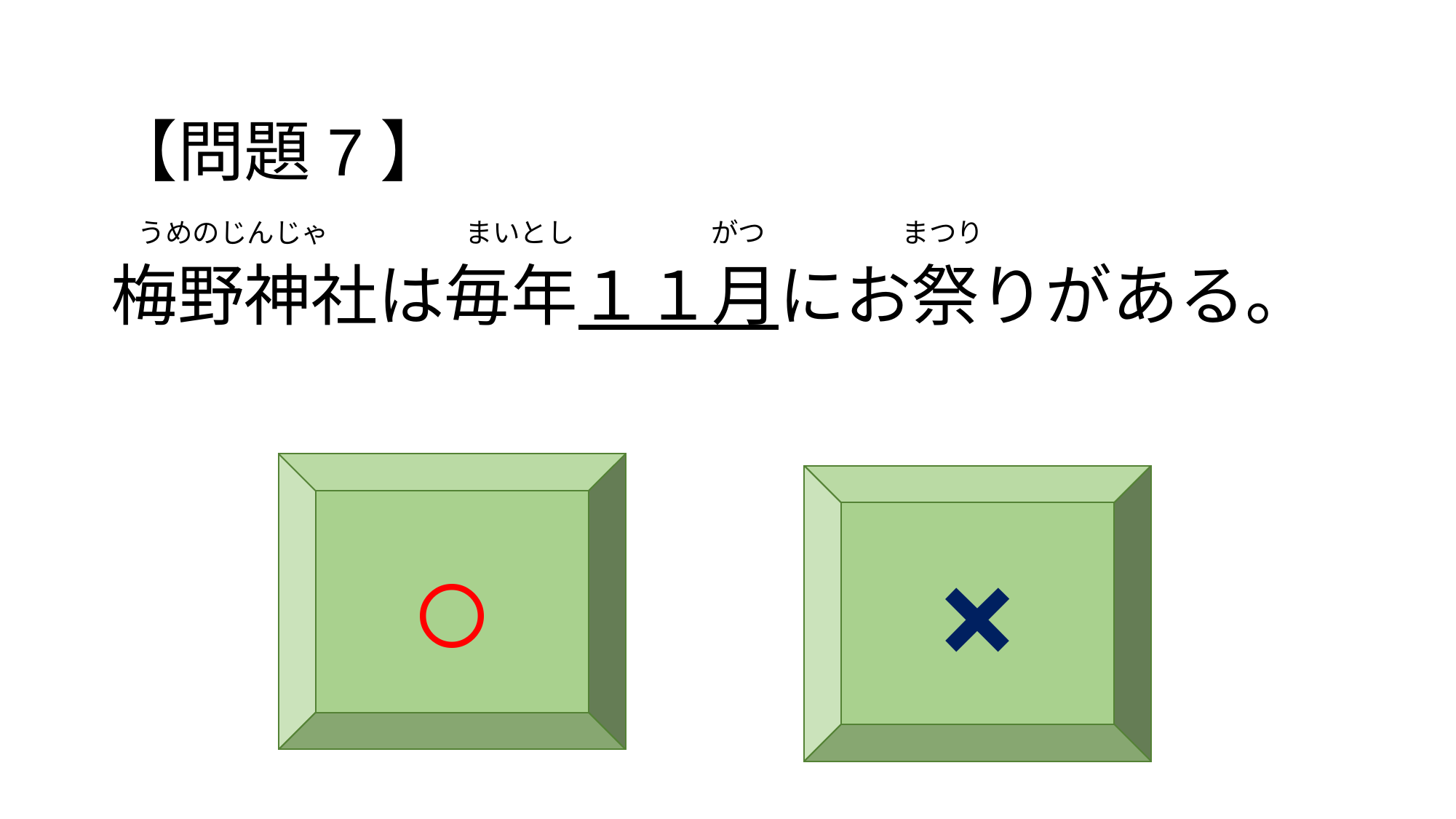

# 【問題7】 梅野神社は毎年１１月にお祭りがある。
　うめのじんじゃ　　　　　まいとし　　　　　がつ　　　　　まつり
○
×